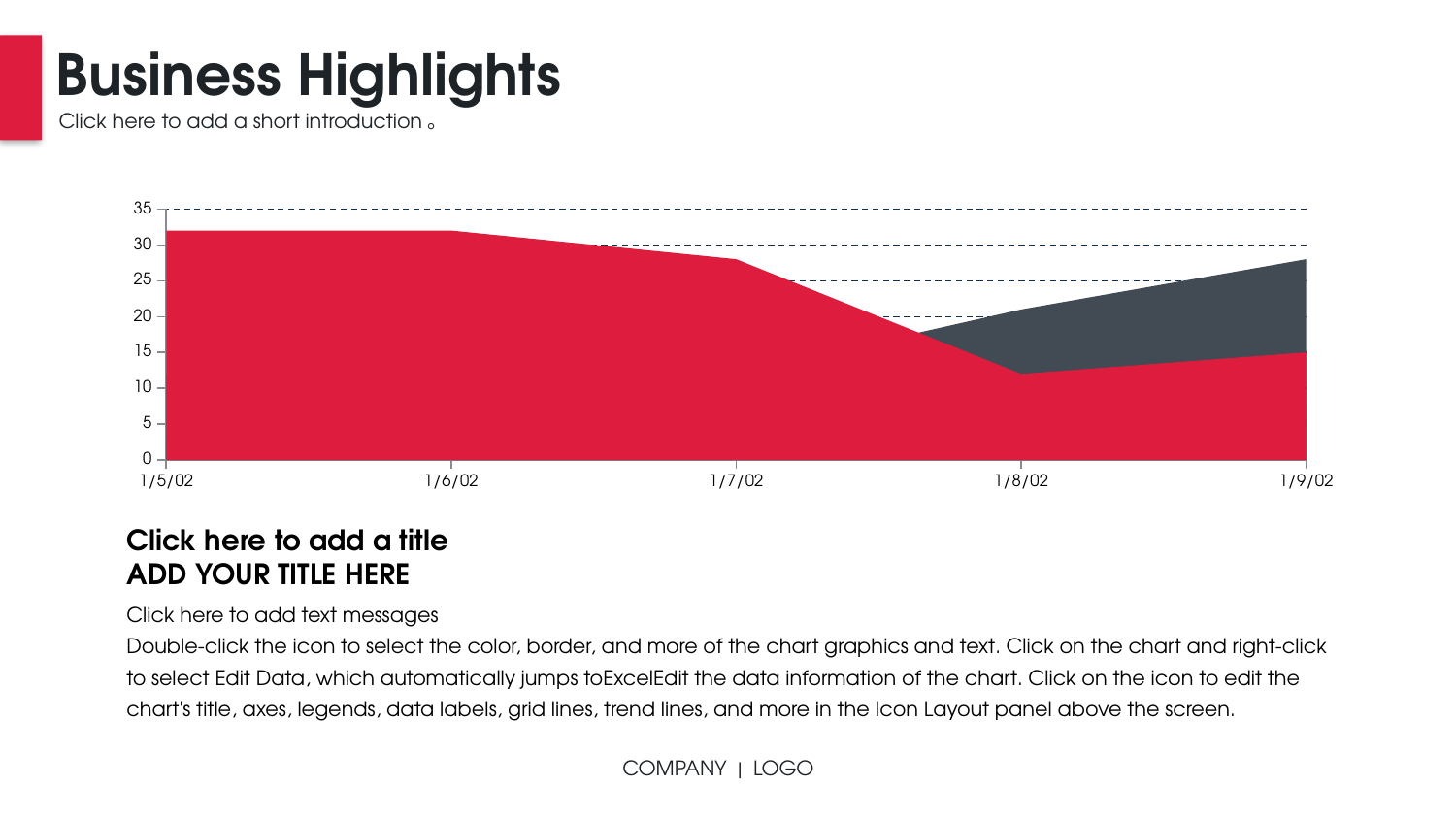

Business Highlights

Click here to add a short introduction。

### Chart

| Category | 系列 1 | 系列 2 | 系列 3 |
|---|---|---|---|
| 37261 | 32.0 | 12.0 | 3.0 |
| 37262 | 32.0 | 12.0 | 15.0 |
| 37263 | 28.0 | 12.0 | 7.0 |
| 37264 | 12.0 | 21.0 | 13.0 |
| 37265 | 15.0 | 28.0 | 8.0 |
Click here to add a title
ADD YOUR TITLE HERE
Click here to add text messages
Double-click the icon to select the color, border, and more of the chart graphics and text. Click on the chart and right-click to select Edit Data, which automatically jumps toExcelEdit the data information of the chart. Click on the icon to edit the chart's title, axes, legends, data labels, grid lines, trend lines, and more in the Icon Layout panel above the screen.
COMPANY  |  LOGO